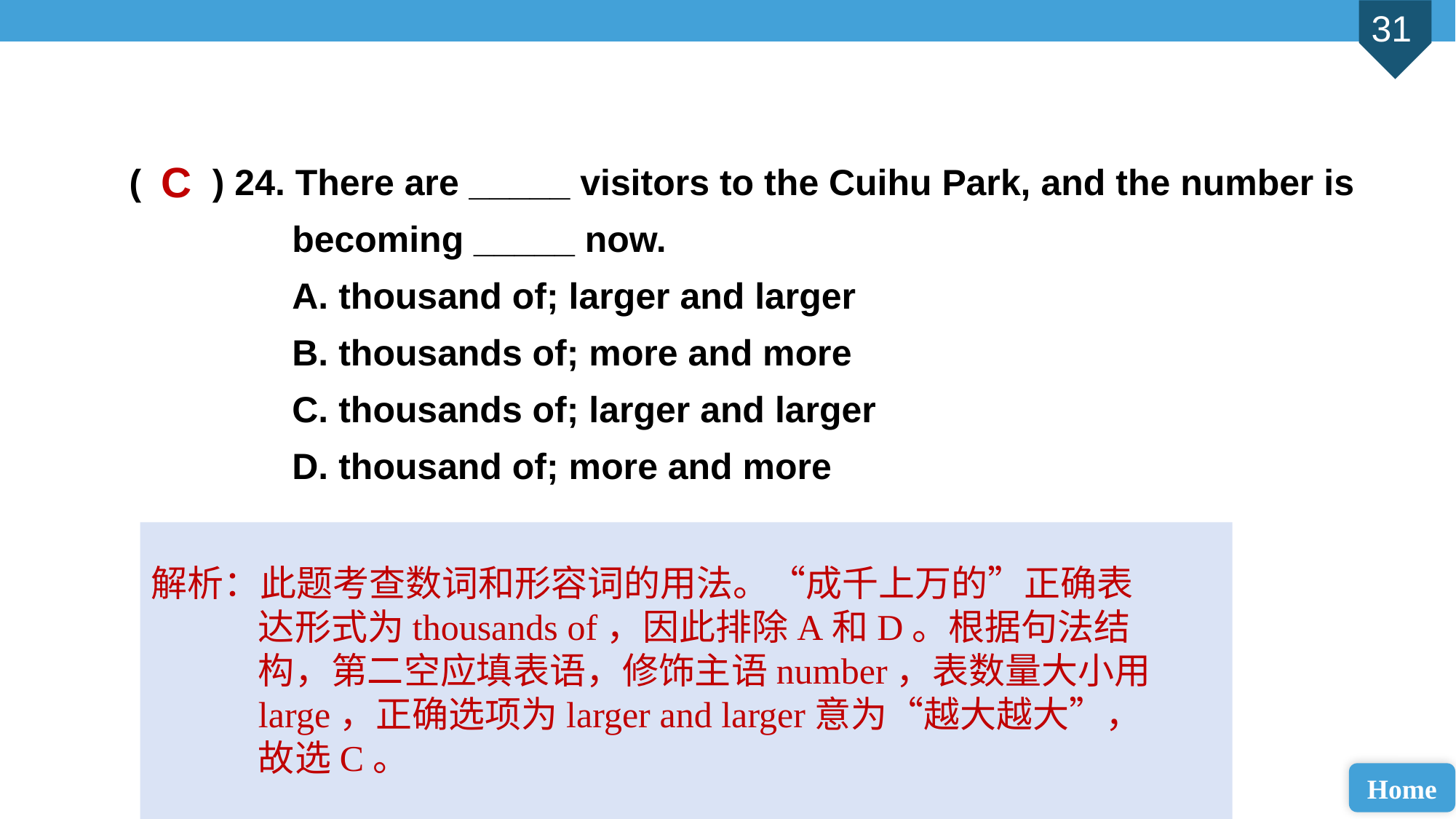

(       ) 24. There are _____ visitors to the Cuihu Park, and the number is
                becoming _____ now.
                A. thousand of; larger and larger
                B. thousands of; more and more
                C. thousands of; larger and larger
                D. thousand of; more and more
C

解析：此题考查数词和形容词的用法。“成千上万的”正确表达形式为thousands of，因此排除A和D。根据句法结构，第二空应填表语，修饰主语number，表数量大小用large，正确选项为larger and larger意为“越大越大”，故选C。